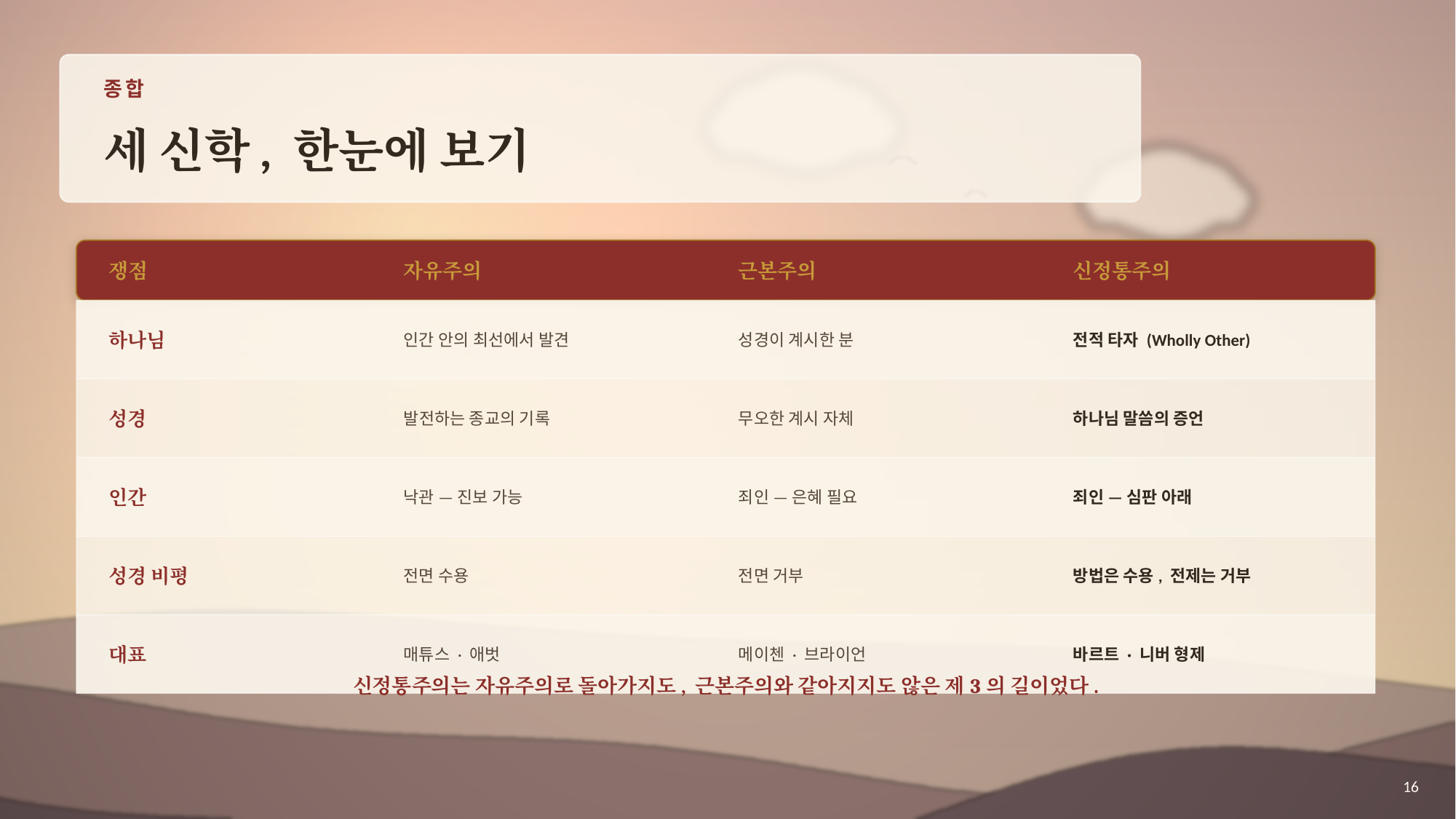

종합
세 신학, 한눈에 보기

쟁점
자유주의
근본주의
신정통주의

하나님
인간 안의 최선에서 발견
성경이 계시한 분
전적 타자 (Wholly Other)

성경
발전하는 종교의 기록
무오한 계시 자체
하나님 말씀의 증언

인간
낙관 — 진보 가능
죄인 — 은혜 필요
죄인 — 심판 아래

성경 비평
전면 수용
전면 거부
방법은 수용, 전제는 거부

대표
매튜스 · 애벗
메이첸 · 브라이언
바르트 · 니버 형제
신정통주의는 자유주의로 돌아가지도, 근본주의와 같아지지도 않은 제3의 길이었다.
16